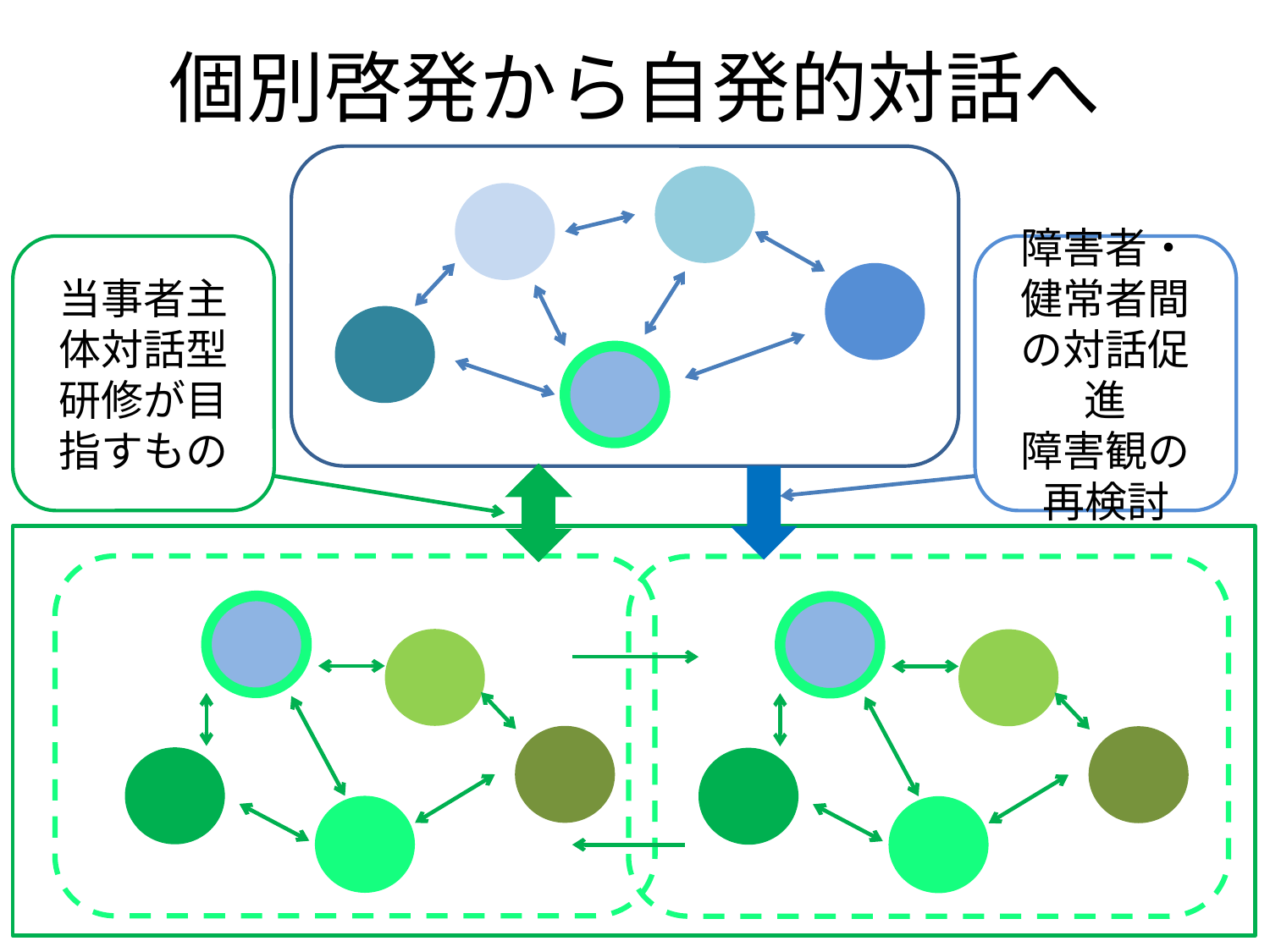

# 個別啓発から自発的対話へ

当事者主体対話型研修が目指すもの
障害者・健常者間の対話促進
障害観の再検討